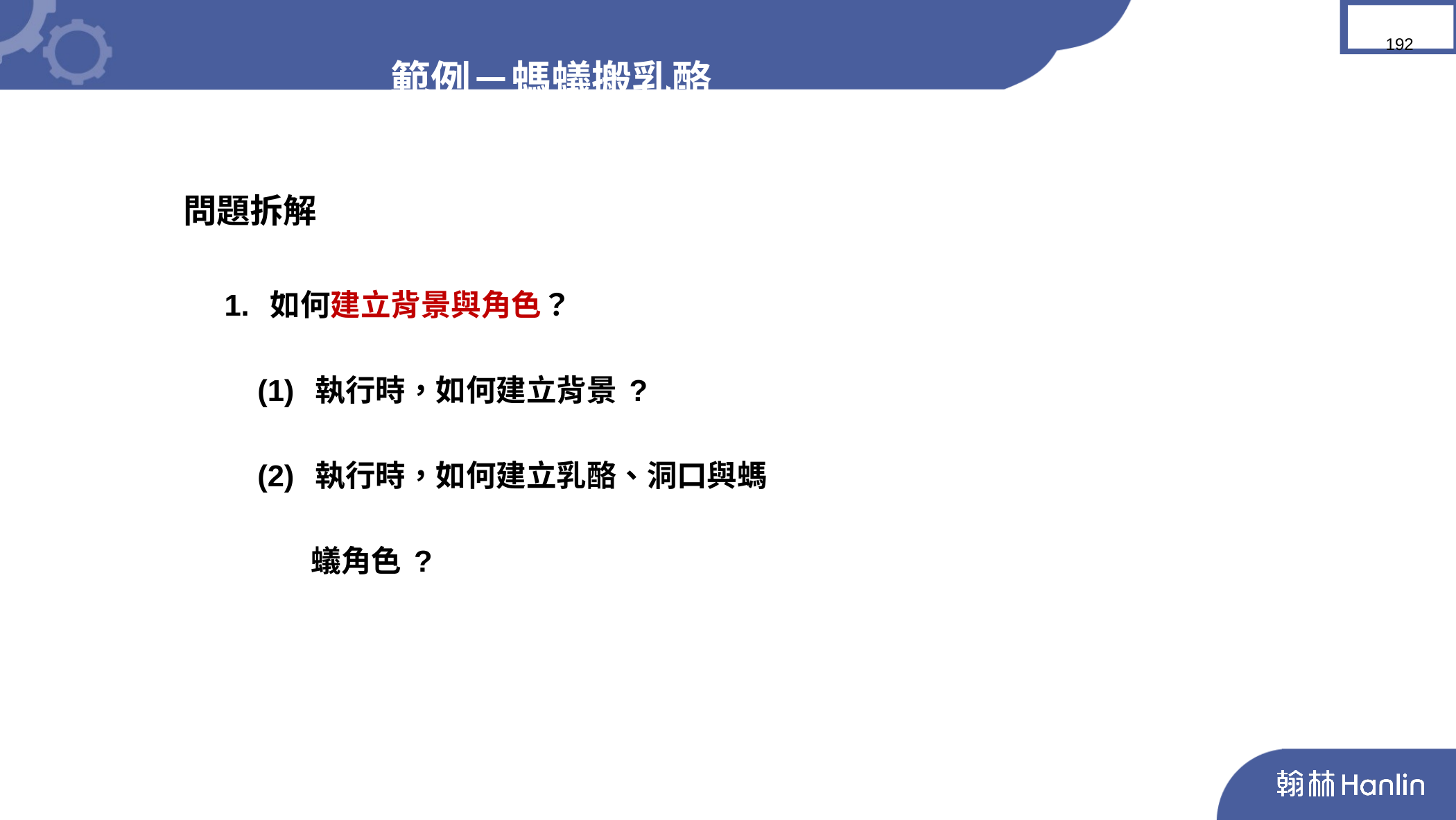

範例－螞蟻搬乳酪
192
問題拆解
1. 如何建立背景與角色？
    (1) 執行時，如何建立背景?
    (2) 執行時，如何建立乳酪、洞口與螞
           蟻角色?